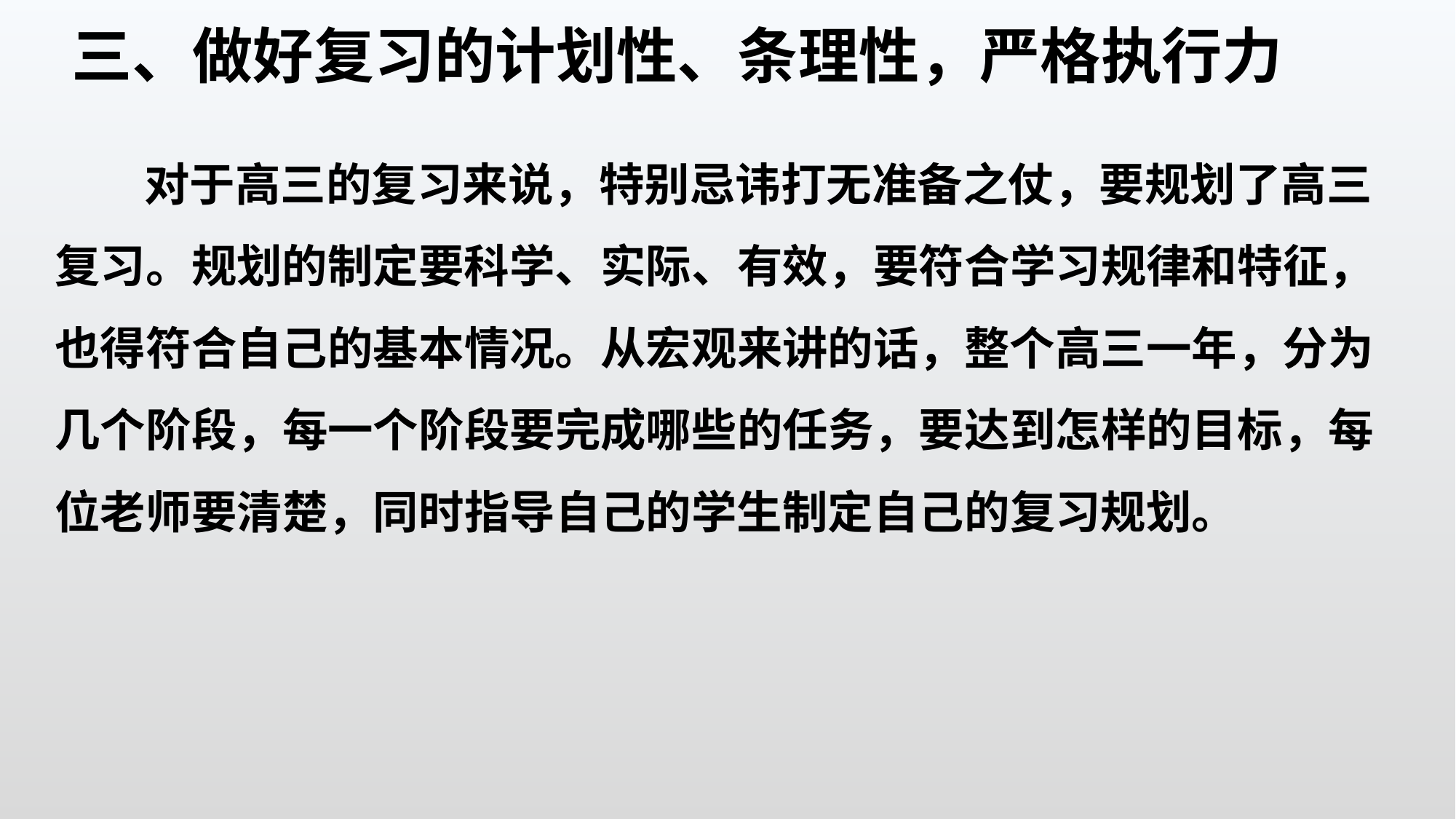

三、做好复习的计划性、条理性，严格执行力
对于高三的复习来说，特别忌讳打无准备之仗，要规划了高三复习。规划的制定要科学、实际、有效，要符合学习规律和特征，也得符合自己的基本情况。从宏观来讲的话，整个高三一年，分为几个阶段，每一个阶段要完成哪些的任务，要达到怎样的目标，每位老师要清楚，同时指导自己的学生制定自己的复习规划。